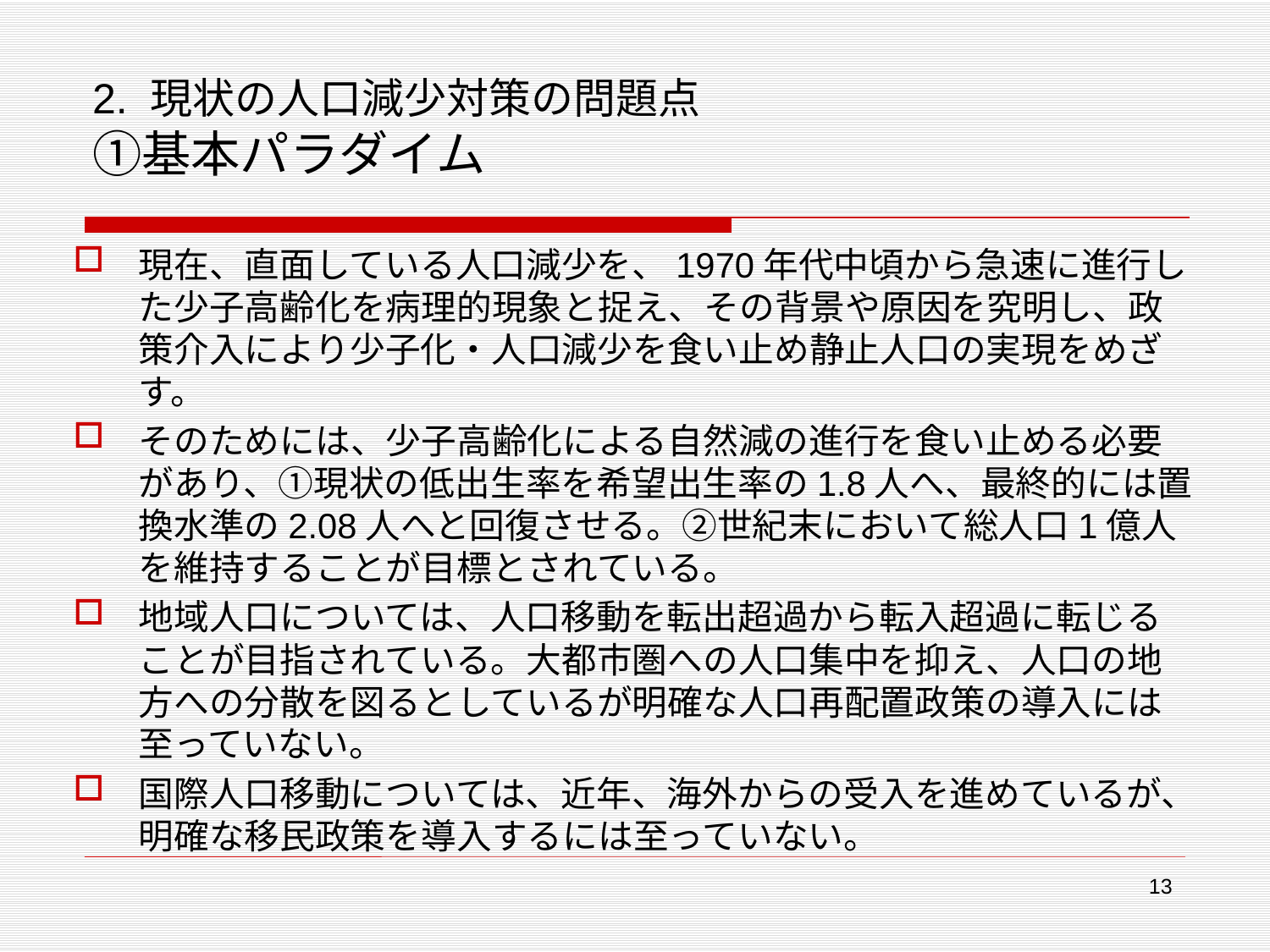

# 2. 現状の人口減少対策の問題点　 ①基本パラダイム
現在、直面している人口減少を、1970年代中頃から急速に進行した少子高齢化を病理的現象と捉え、その背景や原因を究明し、政策介入により少子化・人口減少を食い止め静止人口の実現をめざす。
そのためには、少子高齢化による自然減の進行を食い止める必要があり、①現状の低出生率を希望出生率の1.8人へ、最終的には置換水準の2.08人へと回復させる。②世紀末において総人口1億人を維持することが目標とされている。
地域人口については、人口移動を転出超過から転入超過に転じることが目指されている。大都市圏への人口集中を抑え、人口の地方への分散を図るとしているが明確な人口再配置政策の導入には至っていない。
国際人口移動については、近年、海外からの受入を進めているが、明確な移民政策を導入するには至っていない。
13